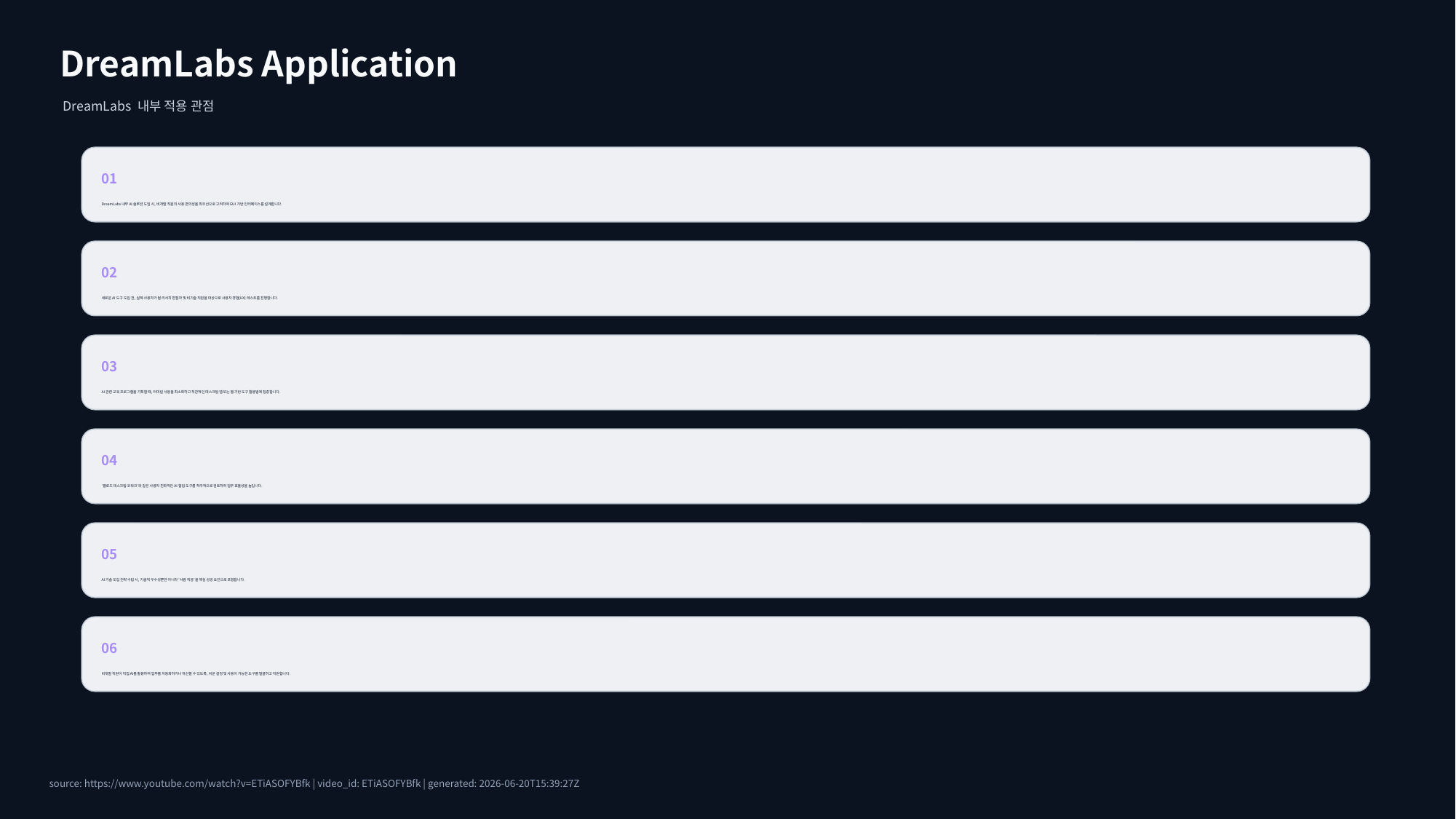

DreamLabs Application
DreamLabs 내부 적용 관점

01
DreamLabs 내부 AI 솔루션 도입 시, 비개발 직원의 사용 편의성을 최우선으로 고려하여 GUI 기반 인터페이스를 설계합니다.

02
새로운 AI 도구 도입 전, 실제 사용자가 될 리서치 편집자 및 비기술 직원을 대상으로 사용자 경험(UX) 테스트를 진행합니다.

03
AI 관련 교육 프로그램을 기획할 때, 터미널 사용을 최소화하고 직관적인 데스크탑 앱 또는 웹 기반 도구 활용법에 집중합니다.

04
'클로드 데스크탑 코워크'와 같은 사용자 친화적인 AI 협업 도구를 적극적으로 검토하여 업무 효율성을 높입니다.

05
AI 기술 도입 전략 수립 시, 기술적 우수성뿐만 아니라 '사람 적응'을 핵심 성공 요인으로 포함합니다.

06
비개발 직원이 직접 AI를 활용하여 업무를 자동화하거나 개선할 수 있도록, 쉬운 설정 및 사용이 가능한 도구를 발굴하고 지원합니다.
source: https://www.youtube.com/watch?v=ETiASOFYBfk | video_id: ETiASOFYBfk | generated: 2026-06-20T15:39:27Z